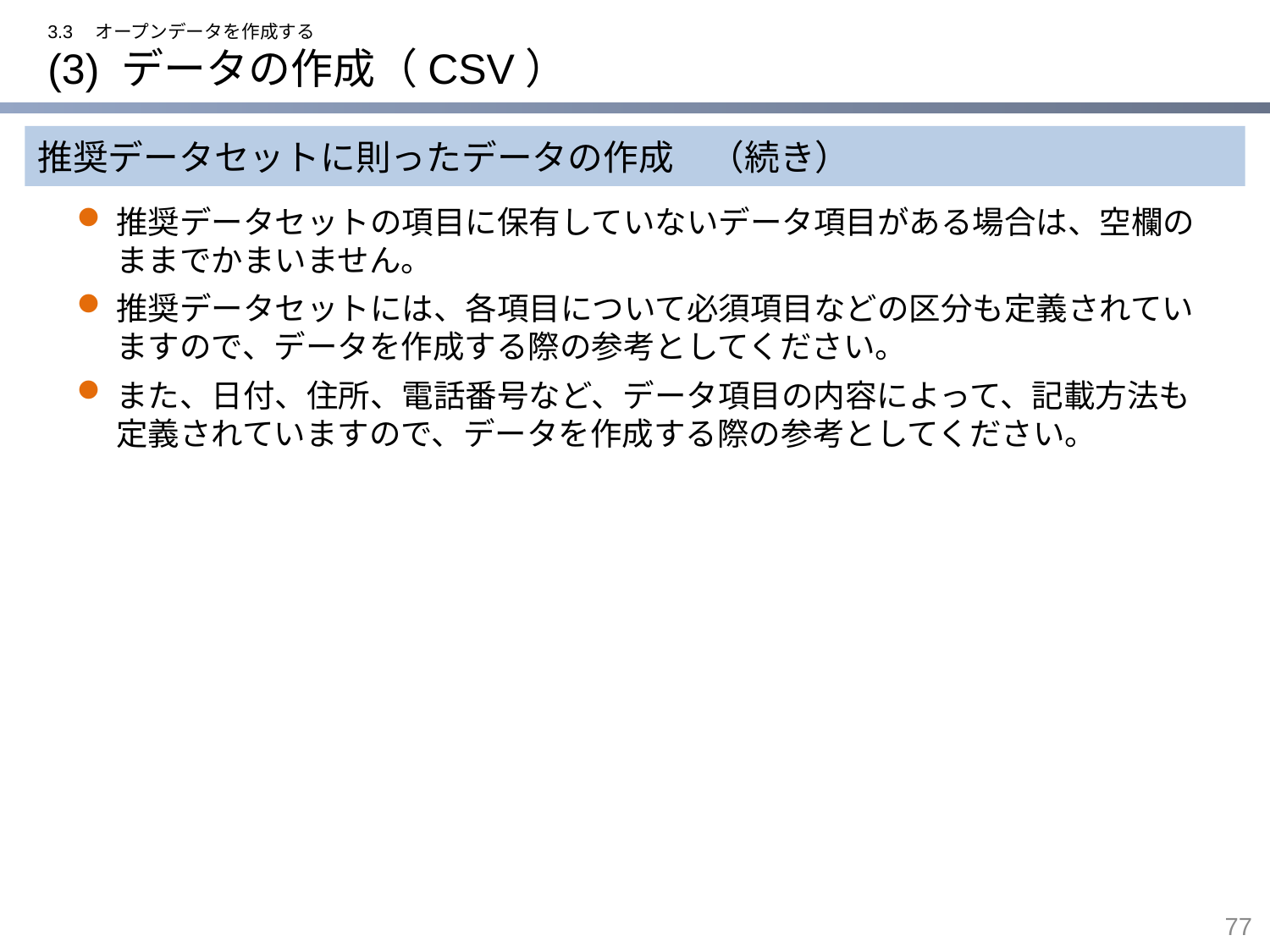

3.3　オープンデータを作成する
# (3) データの作成（CSV）
推奨データセットに則ったデータの作成　（続き）
推奨データセットの項目に保有していないデータ項目がある場合は、空欄のままでかまいません。
推奨データセットには、各項目について必須項目などの区分も定義されていますので、データを作成する際の参考としてください。
また、日付、住所、電話番号など、データ項目の内容によって、記載方法も定義されていますので、データを作成する際の参考としてください。
77